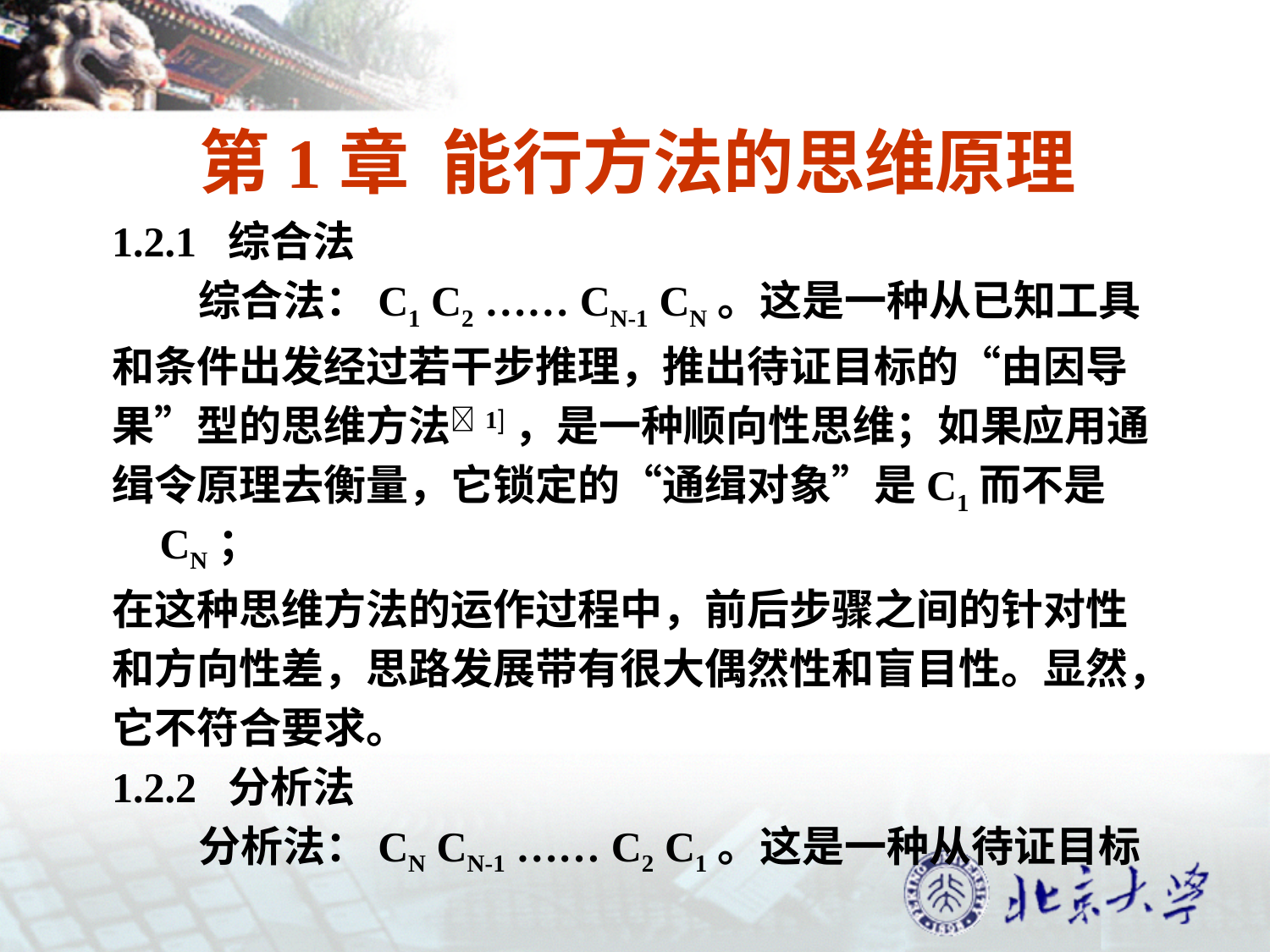

# 第1章  能行方法的思维原理
1.2.1  综合法
        综合法：C1 C2 …… CN-1 CN。这是一种从已知工具
和条件出发经过若干步推理，推出待证目标的“由因导
果”型的思维方法[1]，是一种顺向性思维；如果应用通
缉令原理去衡量，它锁定的“通缉对象”是C1而不是CN；
在这种思维方法的运作过程中，前后步骤之间的针对性
和方向性差，思路发展带有很大偶然性和盲目性。显然，
它不符合要求。
1.2.2  分析法
        分析法：CN CN-1 …… C2 C1。这是一种从待证目标